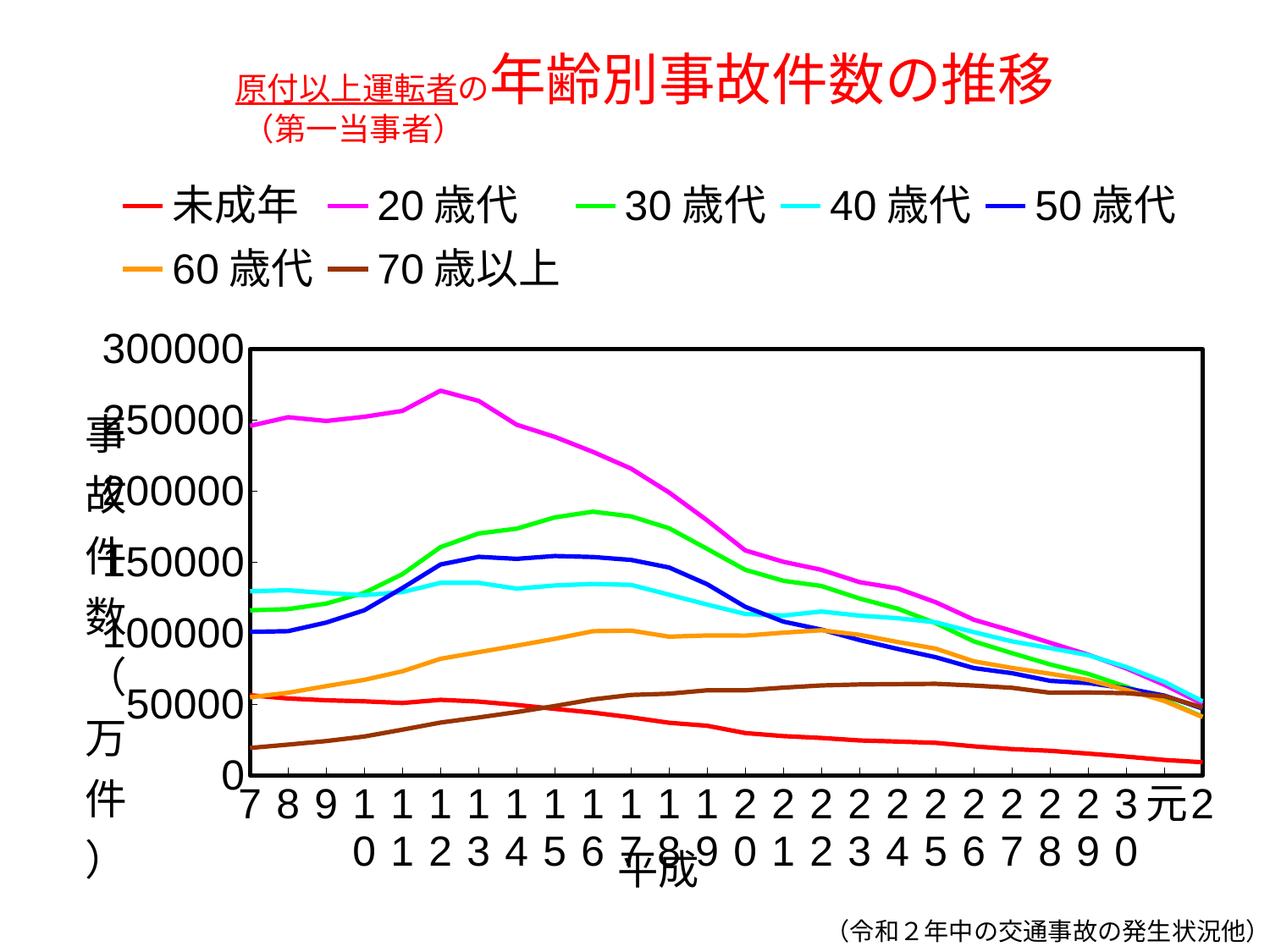

# 原付以上運転者の年齢別事故件数の推移
（第一当事者）

### Chart

| Category | 未成年 | 20歳代 | 30歳代 | 40歳代 | 50歳代 | 60歳代 | 70歳以上 |
|---|---|---|---|---|---|---|---|
| 7 | 56458.0 | 246098.0 | 116217.0 | 129617.0 | 101055.0 | 54960.0 | 19282.0 |
| 8 | 54148.0 | 252178.0 | 117070.0 | 130374.0 | 101556.0 | 58195.0 | 21667.0 |
| 9 | 52899.0 | 249529.0 | 120959.0 | 128346.0 | 107595.0 | 62841.0 | 24138.0 |
| 10 | 52171.0 | 252481.0 | 128534.0 | 126963.0 | 116261.0 | 67279.0 | 27337.0 |
| 11 | 51006.0 | 256631.0 | 141709.0 | 129068.0 | 131925.0 | 73287.0 | 32186.0 |
| 12 | 53217.0 | 270862.0 | 160704.0 | 135574.0 | 148472.0 | 82110.0 | 37185.0 |
| 13 | 51997.0 | 263700.0 | 170350.0 | 135587.0 | 153912.0 | 86770.0 | 40797.0 |
| 14 | 49624.0 | 246902.0 | 173719.0 | 131497.0 | 152449.0 | 91336.0 | 44599.0 |
| 15 | 46847.0 | 238328.0 | 181666.0 | 133708.0 | 154470.0 | 96172.0 | 48844.0 |
| 16 | 44214.0 | 227795.0 | 185672.0 | 134769.0 | 153773.0 | 101503.0 | 53520.0 |
| 17 | 40911.0 | 215996.0 | 182383.0 | 134129.0 | 151719.0 | 101936.0 | 56649.0 |
| 18 | 37031.0 | 199191.0 | 174033.0 | 127225.0 | 146376.0 | 97681.0 | 57548.0 |
| 19 | 34906.0 | 179547.0 | 159454.0 | 120282.0 | 134582.0 | 98520.0 | 59932.0 |
| 20 | 29783.0 | 158418.0 | 144741.0 | 113670.0 | 118682.0 | 98416.0 | 59894.0 |
| 21 | 27629.0 | 150373.0 | 137008.0 | 112552.0 | 108273.0 | 100504.0 | 61790.0 |
| 22 | 26324.0 | 144710.0 | 133325.0 | 115394.0 | 102643.0 | 102179.0 | 63336.0 |
| 23 | 24566.0 | 136056.0 | 124533.0 | 112483.0 | 95286.0 | 98977.0 | 64066.0 |
| 24 | 23802.0 | 131610.0 | 117382.0 | 110678.0 | 89031.0 | 93912.0 | 64310.0 |
| 25 | 22875.0 | 121887.0 | 107148.0 | 107795.0 | 83197.0 | 89252.0 | 64504.0 |
| 26 | 20419.0 | 109575.0 | 94344.0 | 100836.0 | 75549.0 | 80290.0 | 63266.0 |
| 27 | 18489.0 | 101753.0 | 86085.0 | 94393.0 | 71963.0 | 75667.0 | 61700.0 |
| 28 | 17276.0 | 93384.0 | 78132.0 | 89621.0 | 66566.0 | 71585.0 | 58212.0 |
| 29 | 15326.0 | 84975.0 | 71463.0 | 84660.0 | 65002.0 | 67230.0 | 58433.0 |
| 30 | 13204.0 | 75342.0 | 62398.0 | 76336.0 | 61346.0 | 60241.0 | 57888.0 |
| 元 | 10854.0 | 63749.0 | 53046.0 | 65838.0 | 56173.0 | 52383.0 | 55778.0 |
| 2 | 9225.0 | 50302.0 | 41336.0 | 52174.0 | 47083.0 | 41067.0 | 47808.0 |
（令和２年中の交通事故の発生状況他）